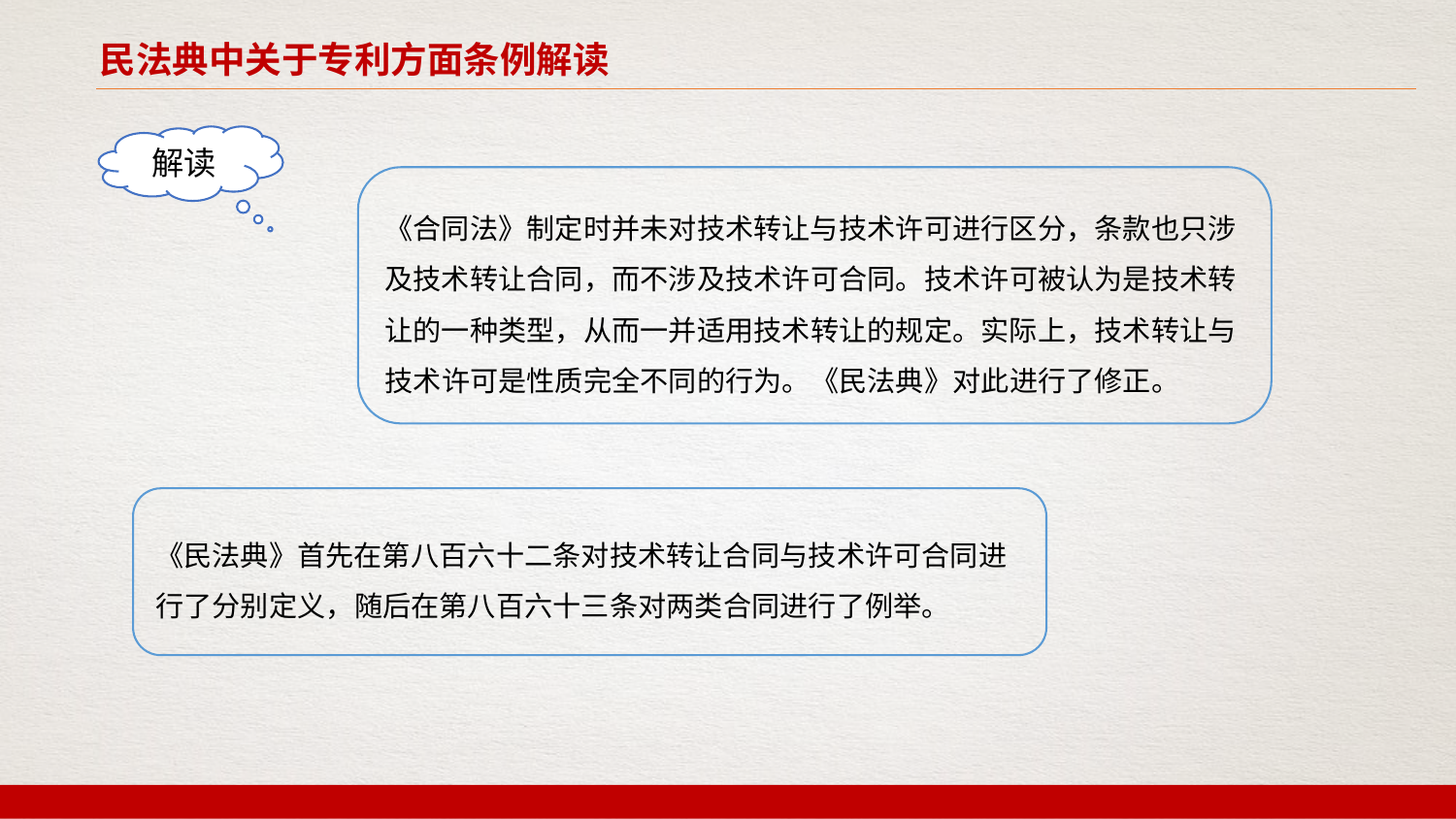

民法典中关于专利方面条例解读
解读
《合同法》制定时并未对技术转让与技术许可进行区分，条款也只涉及技术转让合同，而不涉及技术许可合同。技术许可被认为是技术转让的一种类型，从而一并适用技术转让的规定。实际上，技术转让与技术许可是性质完全不同的行为。《民法典》对此进行了修正。
《民法典》首先在第八百六十二条对技术转让合同与技术许可合同进行了分别定义，随后在第八百六十三条对两类合同进行了例举。